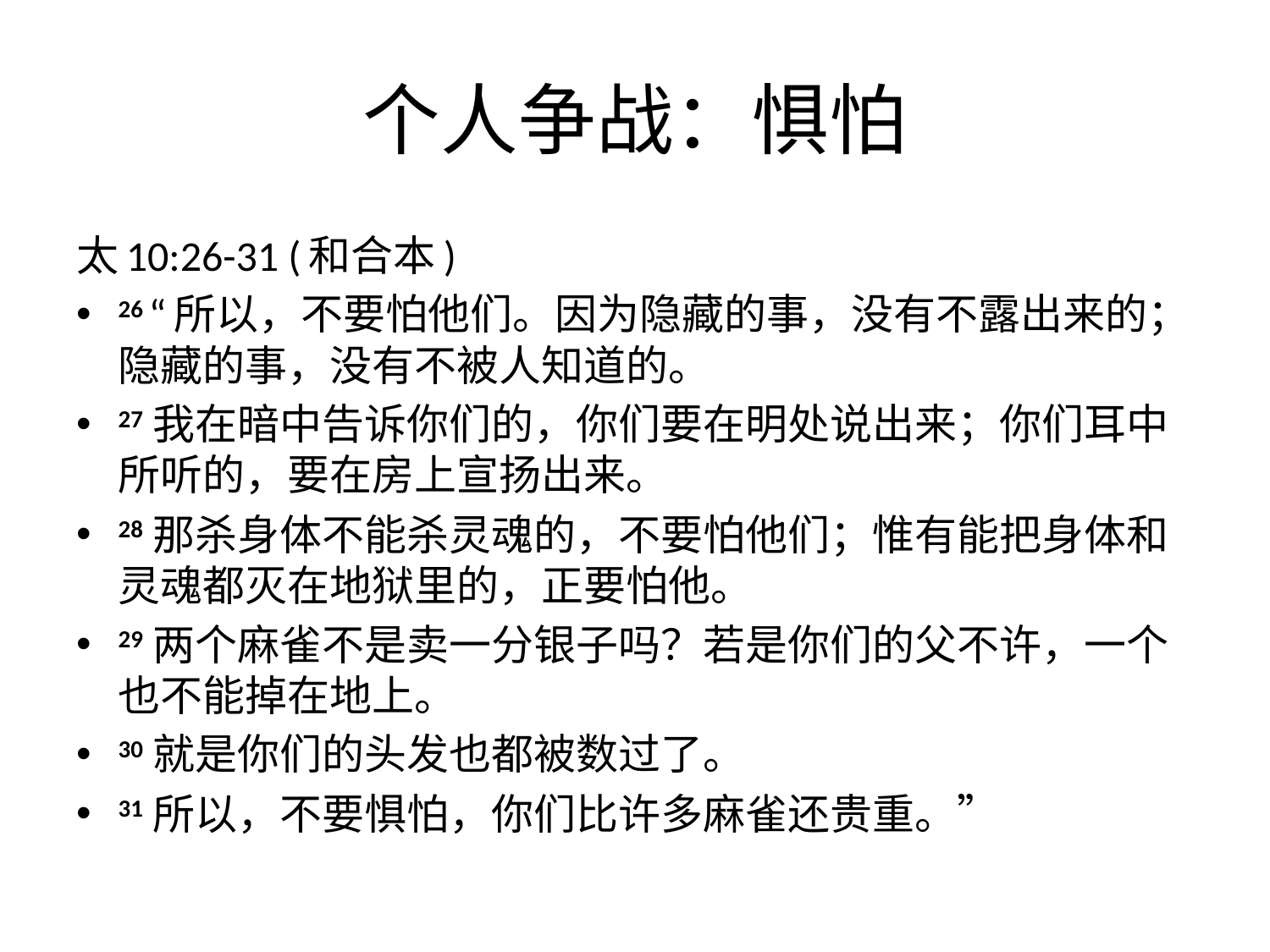

# 个人争战：惧怕
太10:26-31 (和合本)
26 “所以，不要怕他们。因为隐藏的事，没有不露出来的；隐藏的事，没有不被人知道的。
27 我在暗中告诉你们的，你们要在明处说出来；你们耳中所听的，要在房上宣扬出来。
28 那杀身体不能杀灵魂的，不要怕他们；惟有能把身体和灵魂都灭在地狱里的，正要怕他。
29 两个麻雀不是卖一分银子吗？若是你们的父不许，一个也不能掉在地上。
30 就是你们的头发也都被数过了。
31 所以，不要惧怕，你们比许多麻雀还贵重。”